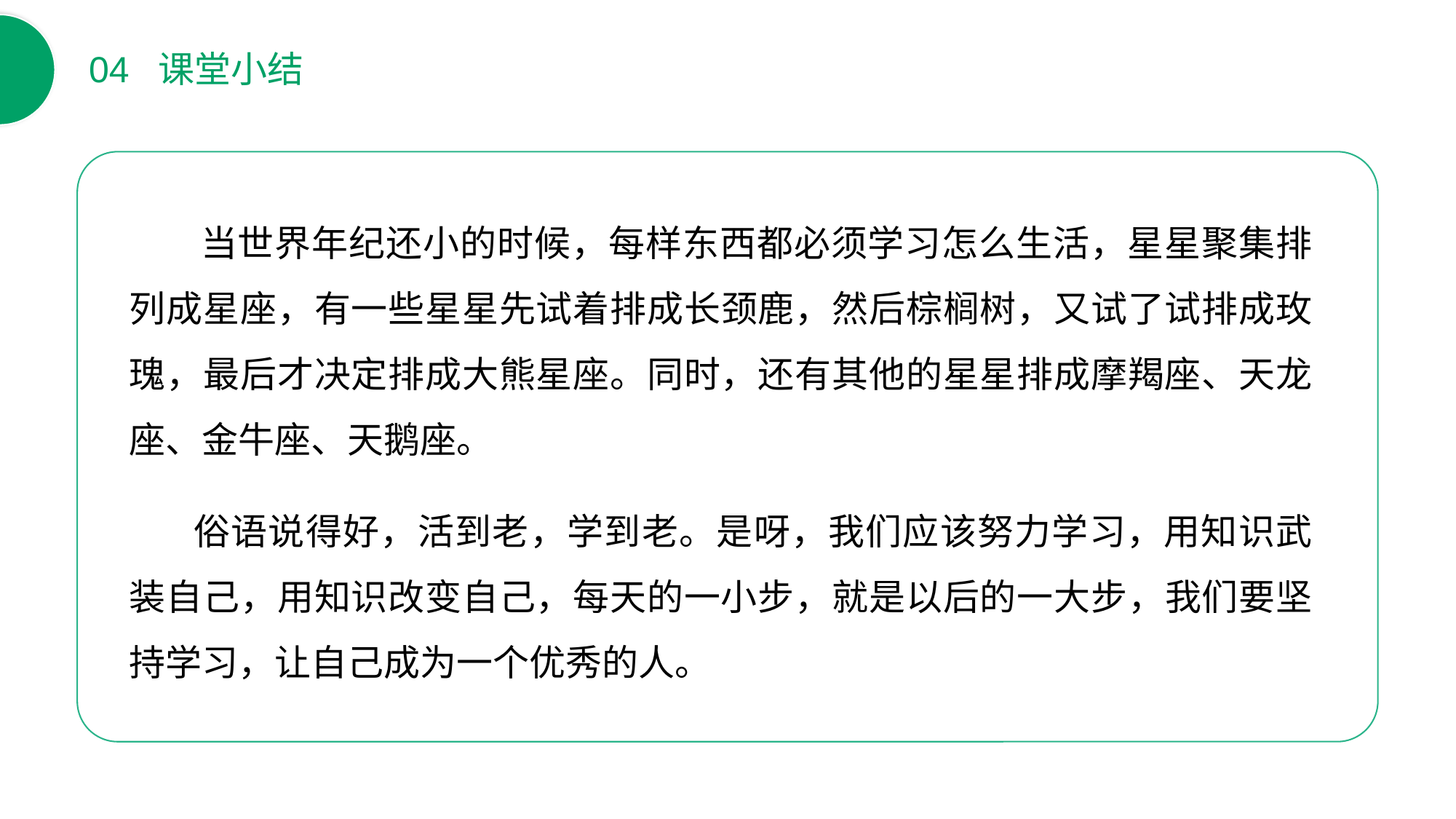

04  课堂小结
       当世界年纪还小的时候，每样东西都必须学习怎么生活，星星聚集排列成星座，有一些星星先试着排成长颈鹿，然后棕榈树，又试了试排成玫瑰，最后才决定排成大熊星座。同时，还有其他的星星排成摩羯座、天龙座、金牛座、天鹅座。
      俗语说得好，活到老，学到老。是呀，我们应该努力学习，用知识武装自己，用知识改变自己，每天的一小步，就是以后的一大步，我们要坚持学习，让自己成为一个优秀的人。